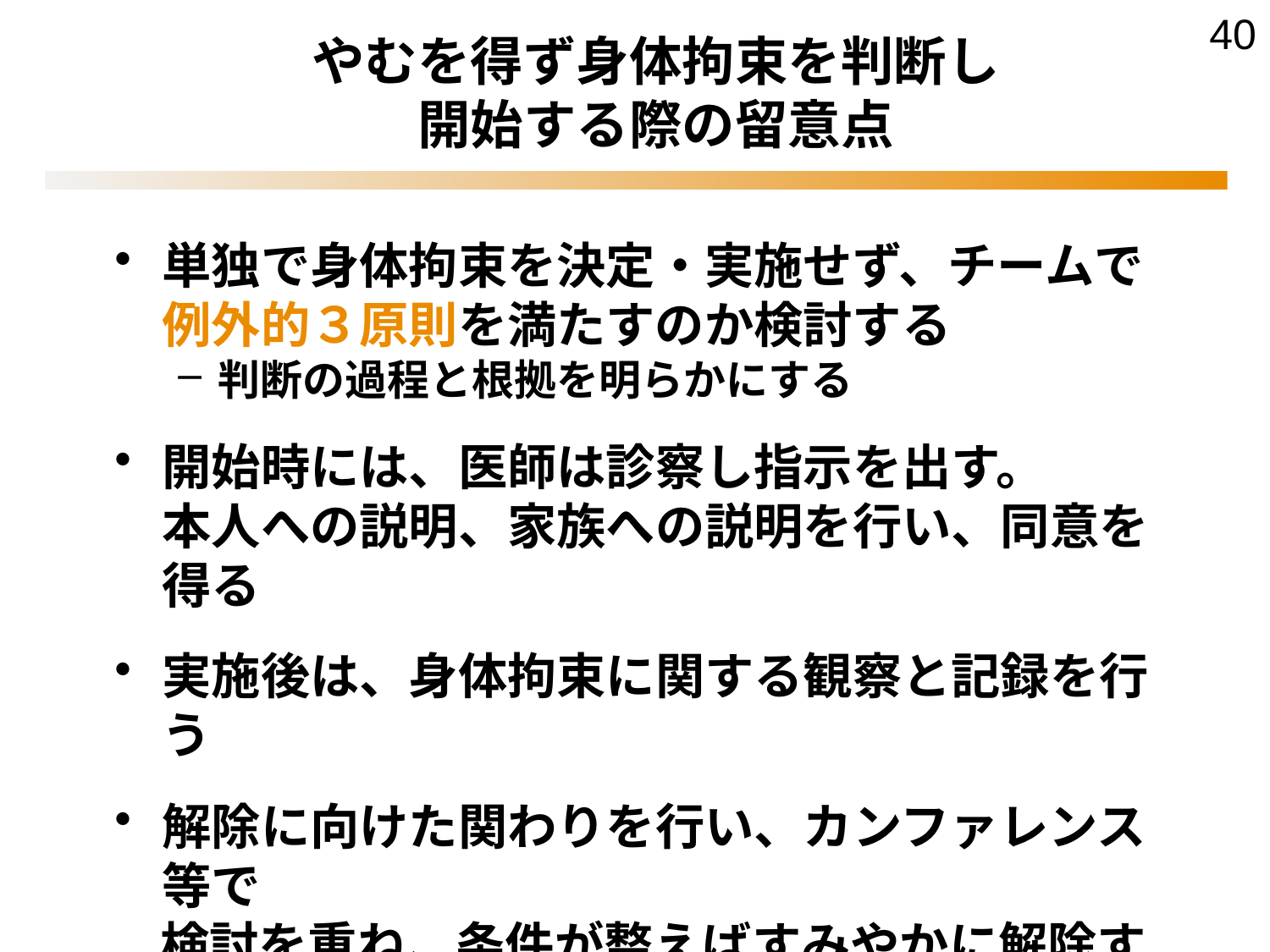

40
やむを得ず身体拘束を判断し
開始する際の留意点

単独で身体拘束を決定・実施せず、チームで
例外的３原則を満たすのか検討する
判断の過程と根拠を明らかにする
開始時には、医師は診察し指示を出す。
本人への説明、家族への説明を行い、同意を得る
実施後は、身体拘束に関する観察と記録を行う
解除に向けた関わりを行い、カンファレンス等で
   検討を重ね、条件が整えばすみやかに解除する